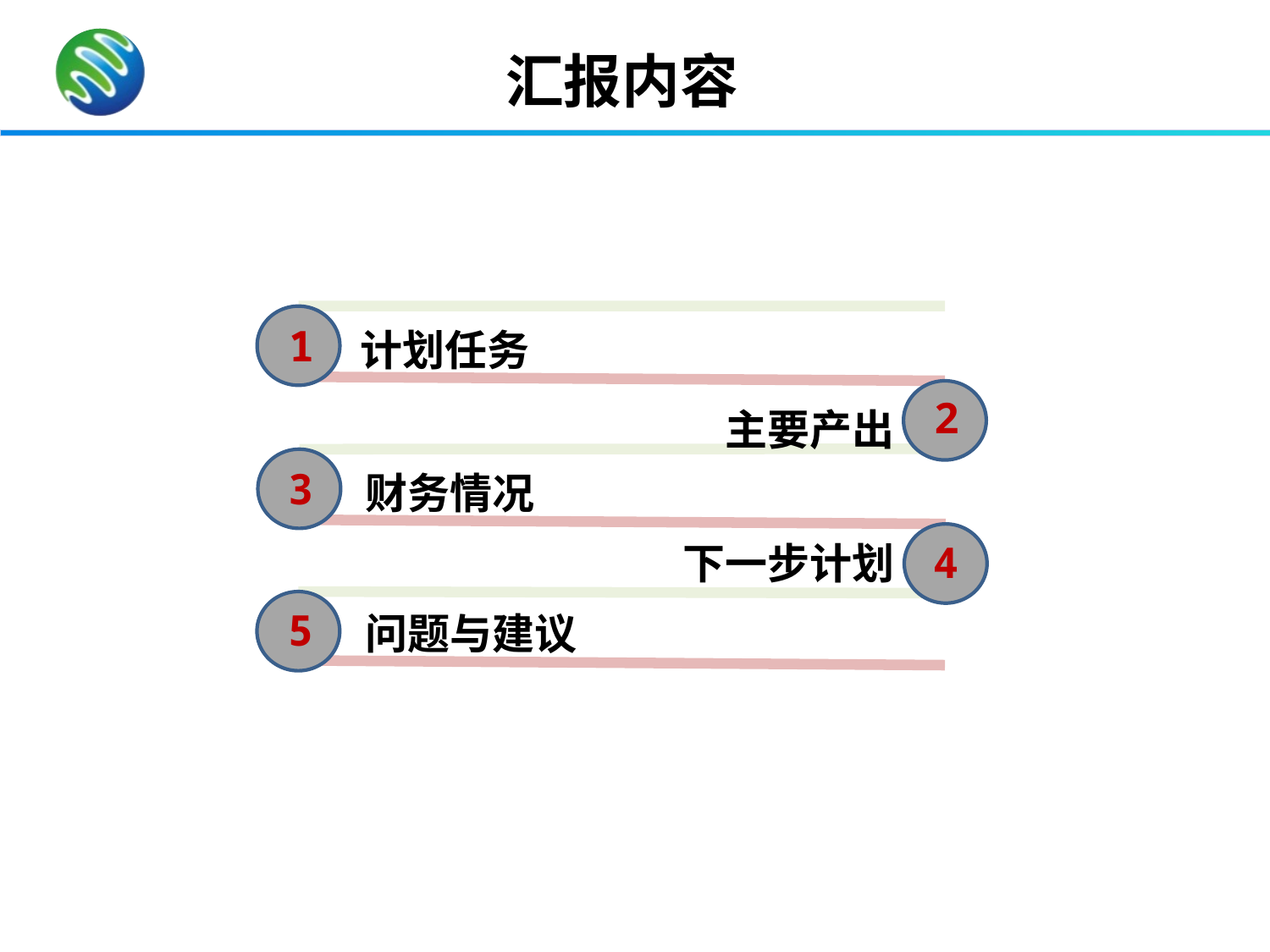

汇报内容

1
计划任务
主要产出

2

3
财务情况

4
下一步计划

5
问题与建议